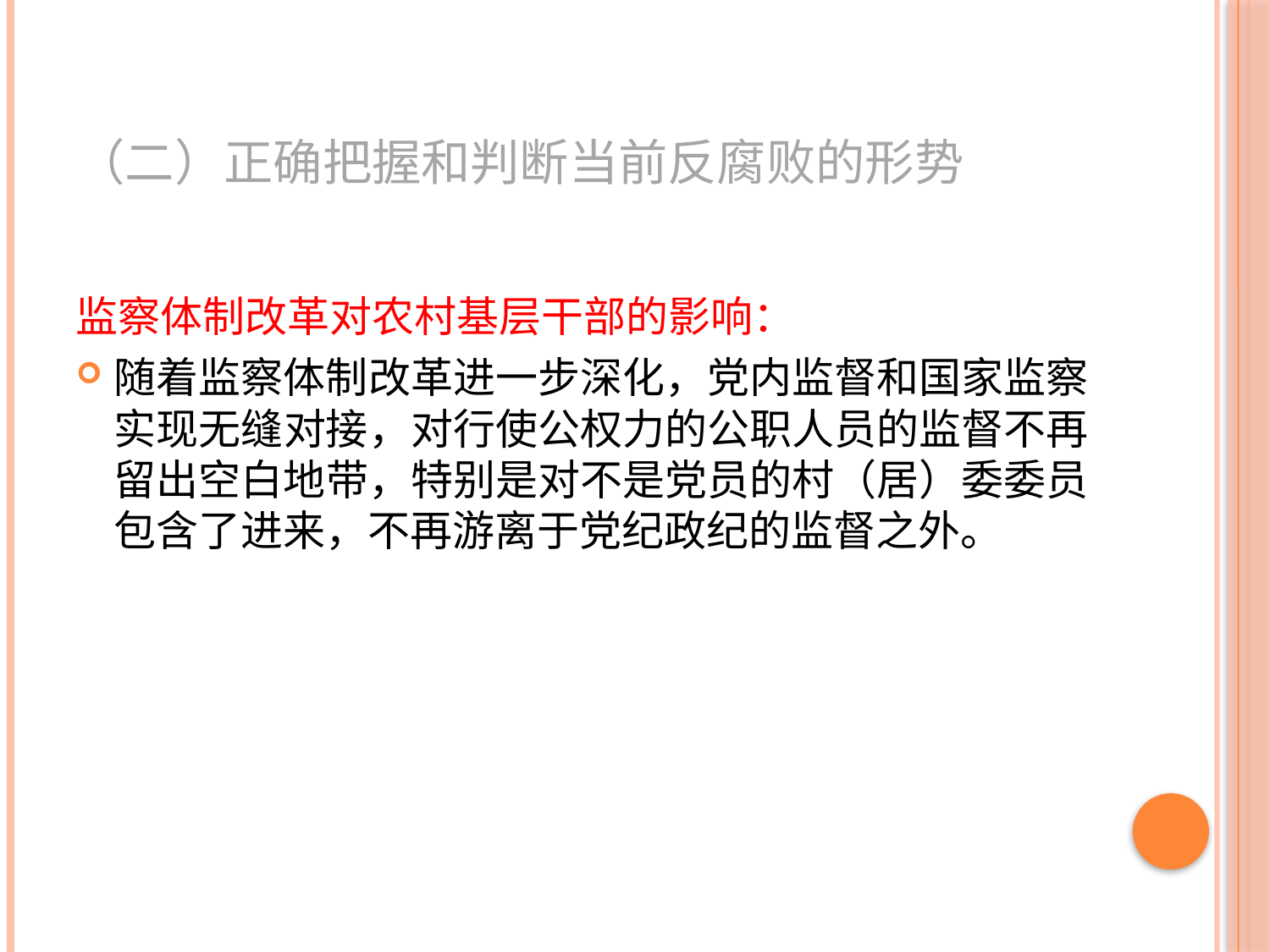

# （二）正确把握和判断当前反腐败的形势

监察体制改革对农村基层干部的影响：
随着监察体制改革进一步深化，党内监督和国家监察实现无缝对接，对行使公权力的公职人员的监督不再留出空白地带，特别是对不是党员的村（居）委委员包含了进来，不再游离于党纪政纪的监督之外。